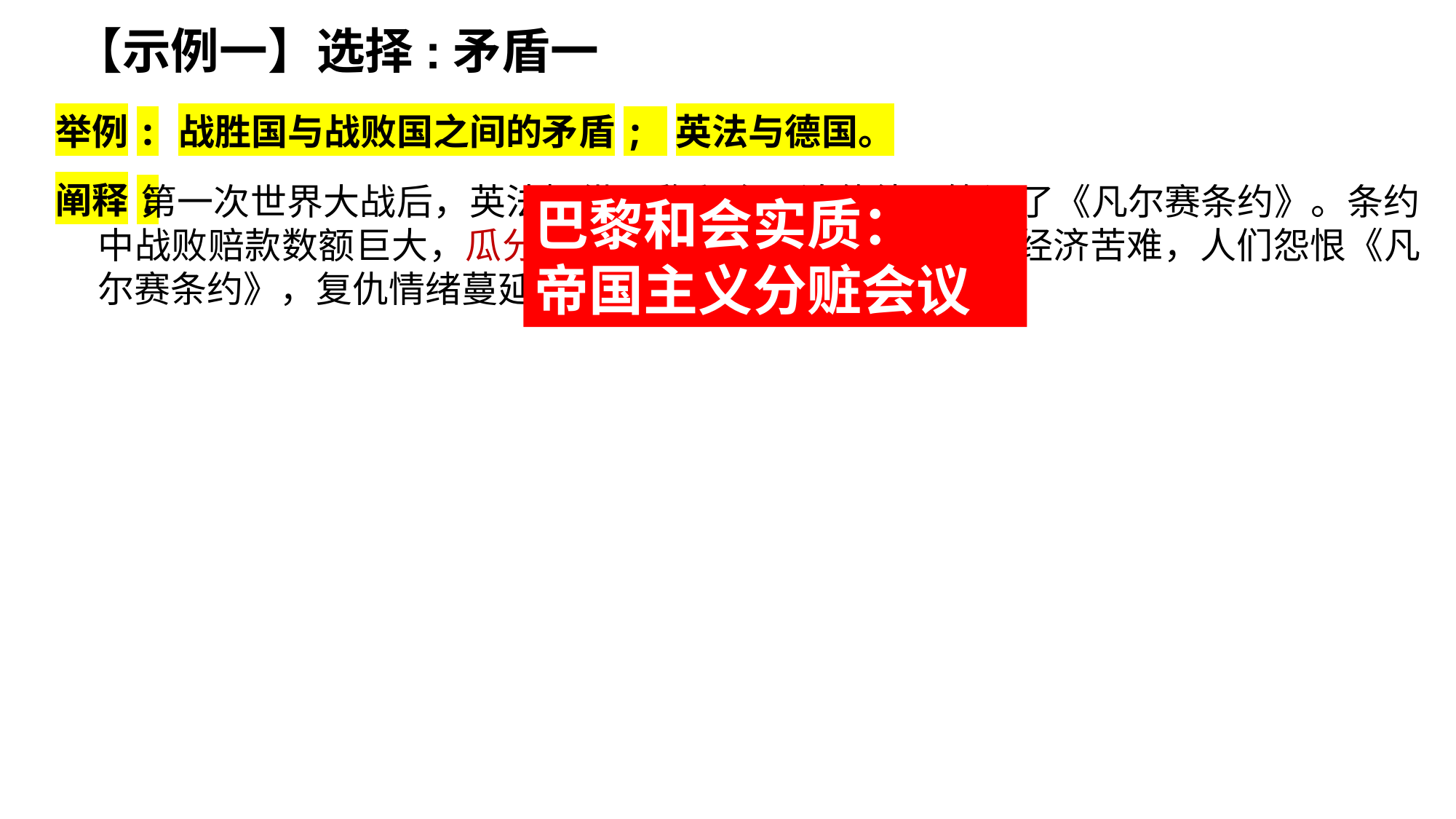

【示例一】选择:矛盾一
举例:
战胜国与战败国之间的矛盾; 英法与德国。
阐释:
    第一次世界大战后，英法操纵巴黎和会，迫使德国签订了《凡尔赛条约》。条约中战败赔款数额巨大，瓜分了德国海外所有殖民地，德国经济苦难，人们怨恨《凡尔赛条约》，复仇情绪蔓延。
巴黎和会实质：
帝国主义分赃会议